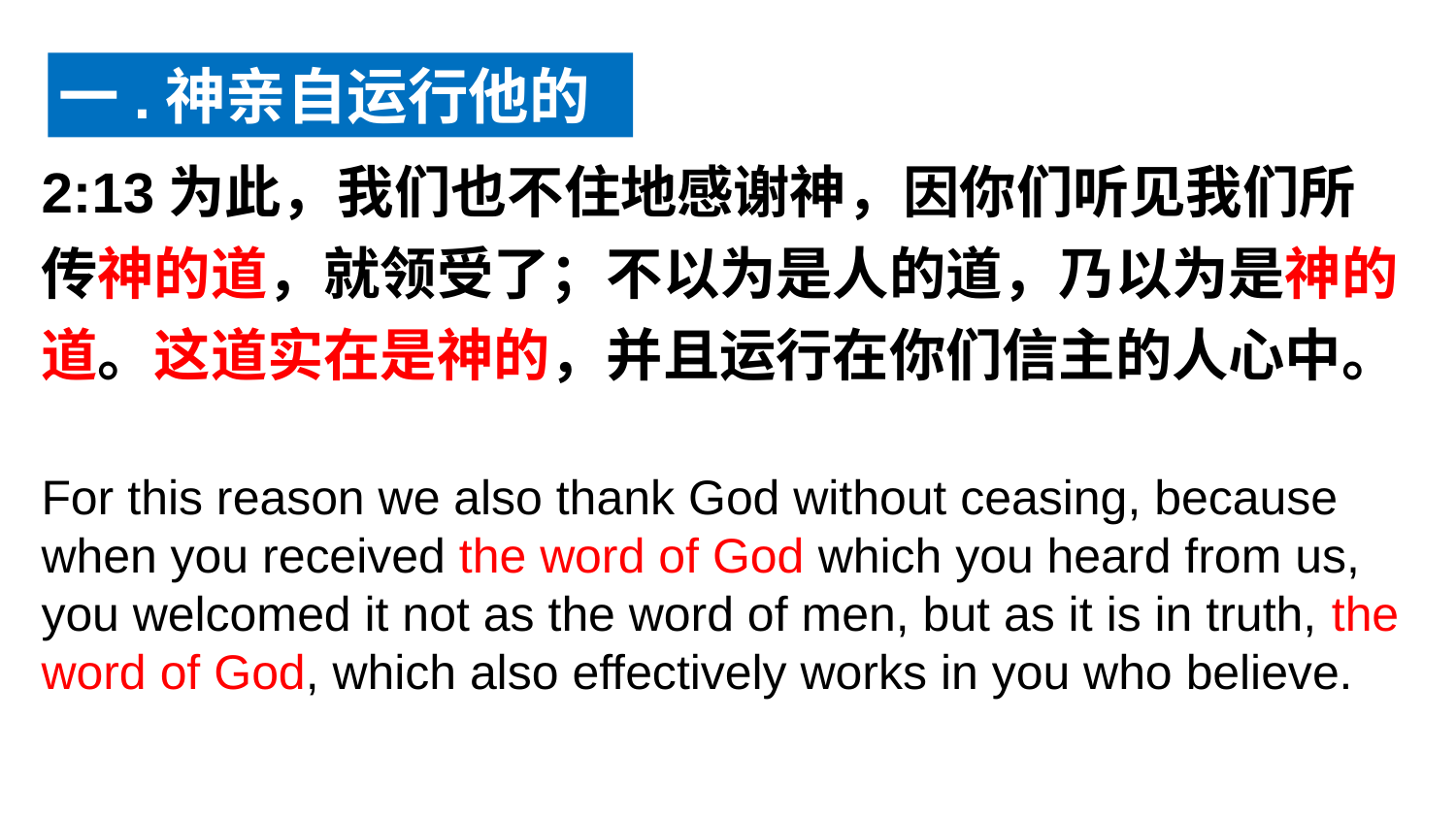

一.神亲自运行他的道
2:13为此，我们也不住地感谢神，因你们听见我们所传神的道，就领受了；不以为是人的道，乃以为是神的道。这道实在是神的，并且运行在你们信主的人心中。
For this reason we also thank God without ceasing, because when you received the word of God which you heard from us, you welcomed it not as the word of men, but as it is in truth, the word of God, which also effectively works in you who believe.